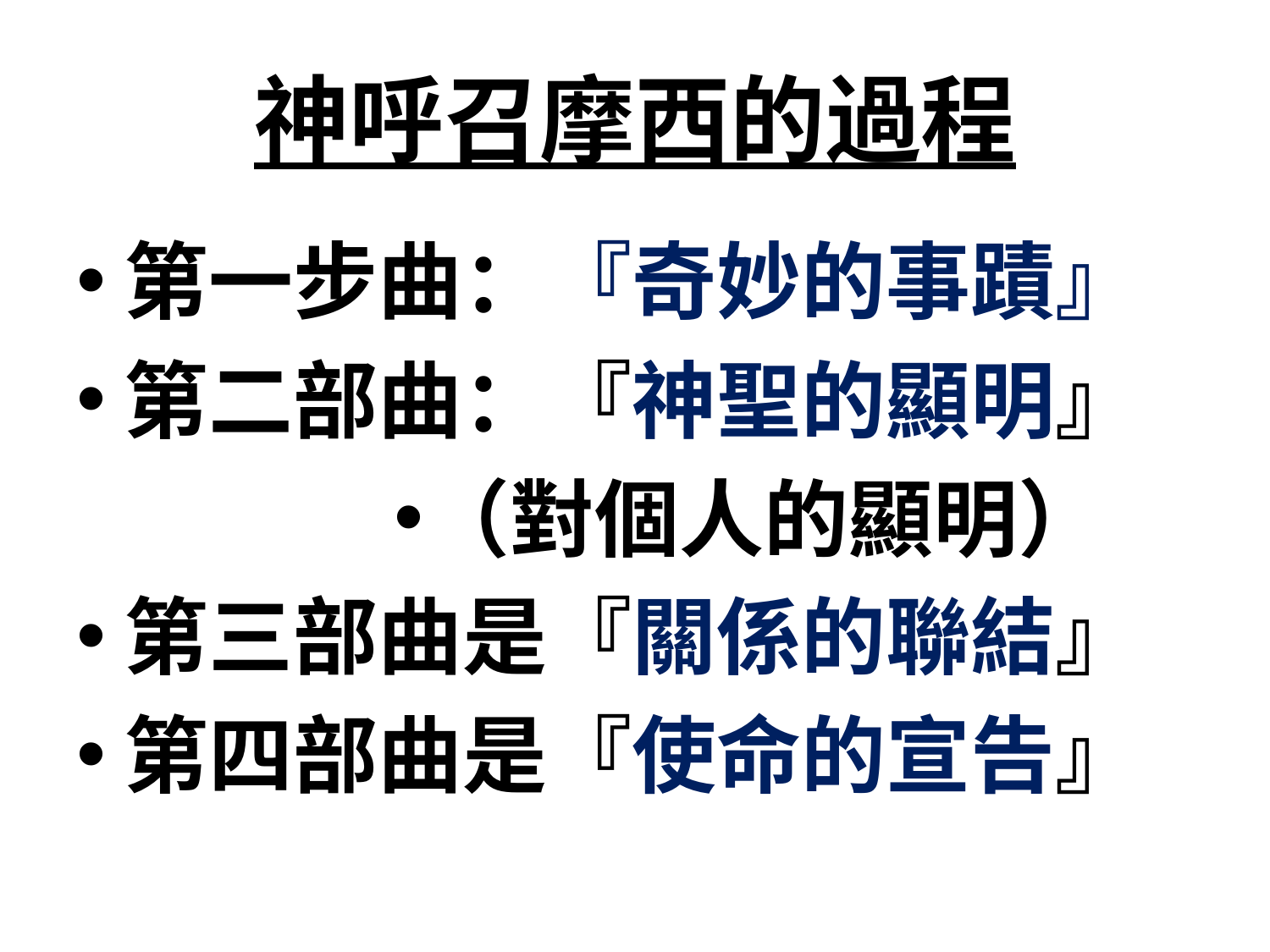

# 神呼召摩西的過程
第一步曲：『奇妙的事蹟』
第二部曲：『神聖的顯明』
（對個人的顯明）
第三部曲是『關係的聯結』
第四部曲是『使命的宣告』